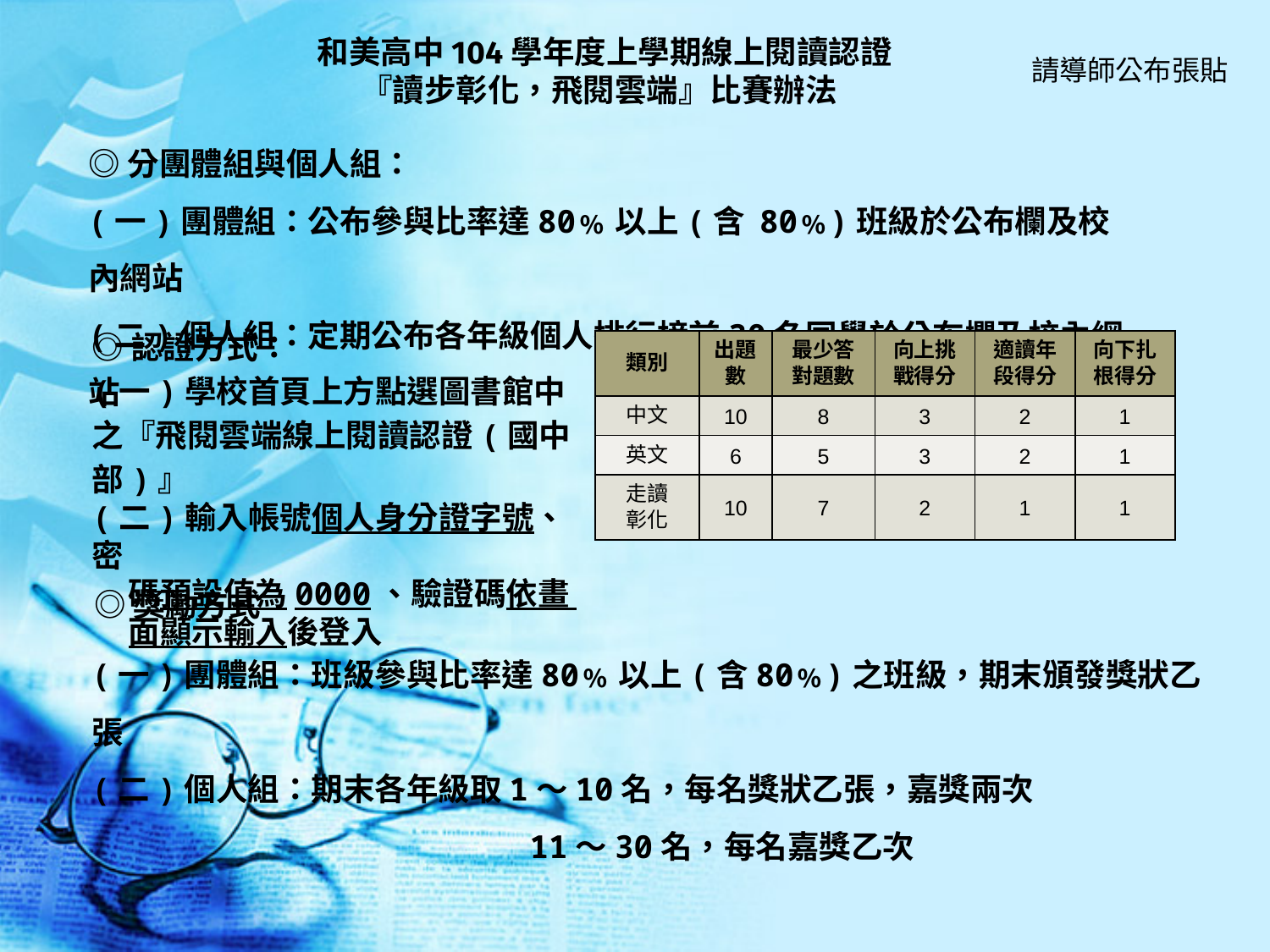

和美高中104學年度上學期線上閱讀認證
     『讀步彰化，飛閱雲端』比賽辦法
請導師公布張貼
◎分團體組與個人組：
(一)團體組：公布參與比率達80﹪以上(含 80﹪)班級於公布欄及校內網站
(二)個人組：定期公布各年級個人排行榜前30名同學於公布欄及校內網站

◎認證方式：
(一)學校首頁上方點選圖書館中之『飛閱雲端線上閱讀認證(國中部)』
(二)輸入帳號個人身分證字號、密
    碼預設值為0000、驗證碼依畫
    面顯示輸入後登入
| 類別 | 出題數 | 最少答對題數 | 向上挑戰得分 | 適讀年段得分 | 向下扎根得分 |
| --- | --- | --- | --- | --- | --- |
| 中文 | 10 | 8 | 3 | 2 | 1 |
| 英文 | 6 | 5 | 3 | 2 | 1 |
| 走讀 彰化 | 10 | 7 | 2 | 1 | 1 |
◎獎勵方式
(一)團體組：班級參與比率達80﹪以上(含80﹪)之班級，期末頒發獎狀乙張
(二)個人組：期末各年級取1〜10名，每名獎狀乙張，嘉獎兩次
                       11〜30名，每名嘉獎乙次